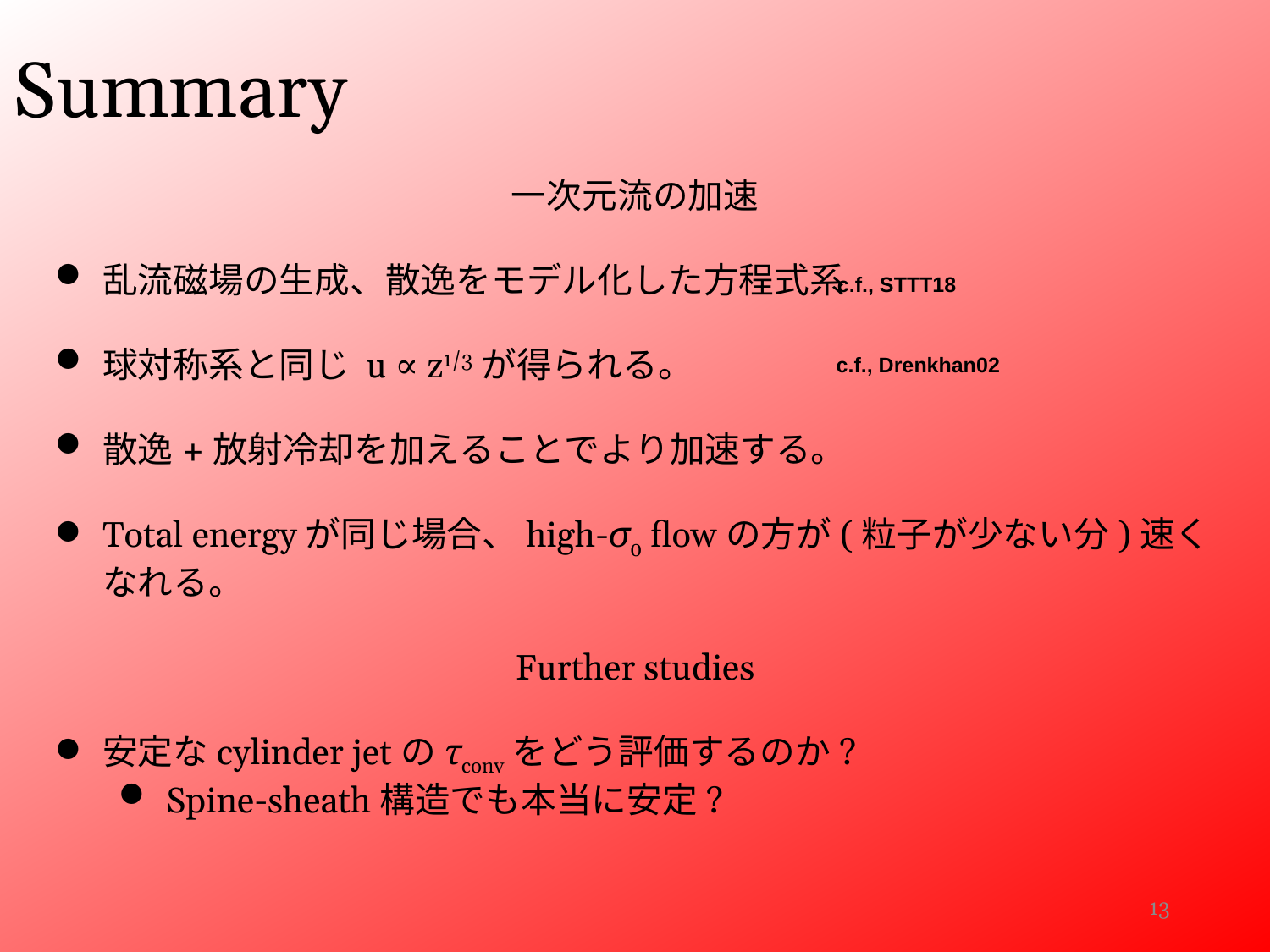

# Summary
一次元流の加速

乱流磁場の生成、散逸をモデル化した方程式系

球対称系と同じ u ∝ z1/3が得られる。

散逸+放射冷却を加えることでより加速する。

Total energyが同じ場合、high-σ0 flowの方が(粒子が少ない分)速くなれる。

Further studies

安定なcylinder jetのτconvをどう評価するのか?
Spine-sheath構造でも本当に安定?
c.f., STTT18
c.f., Drenkhan02
13